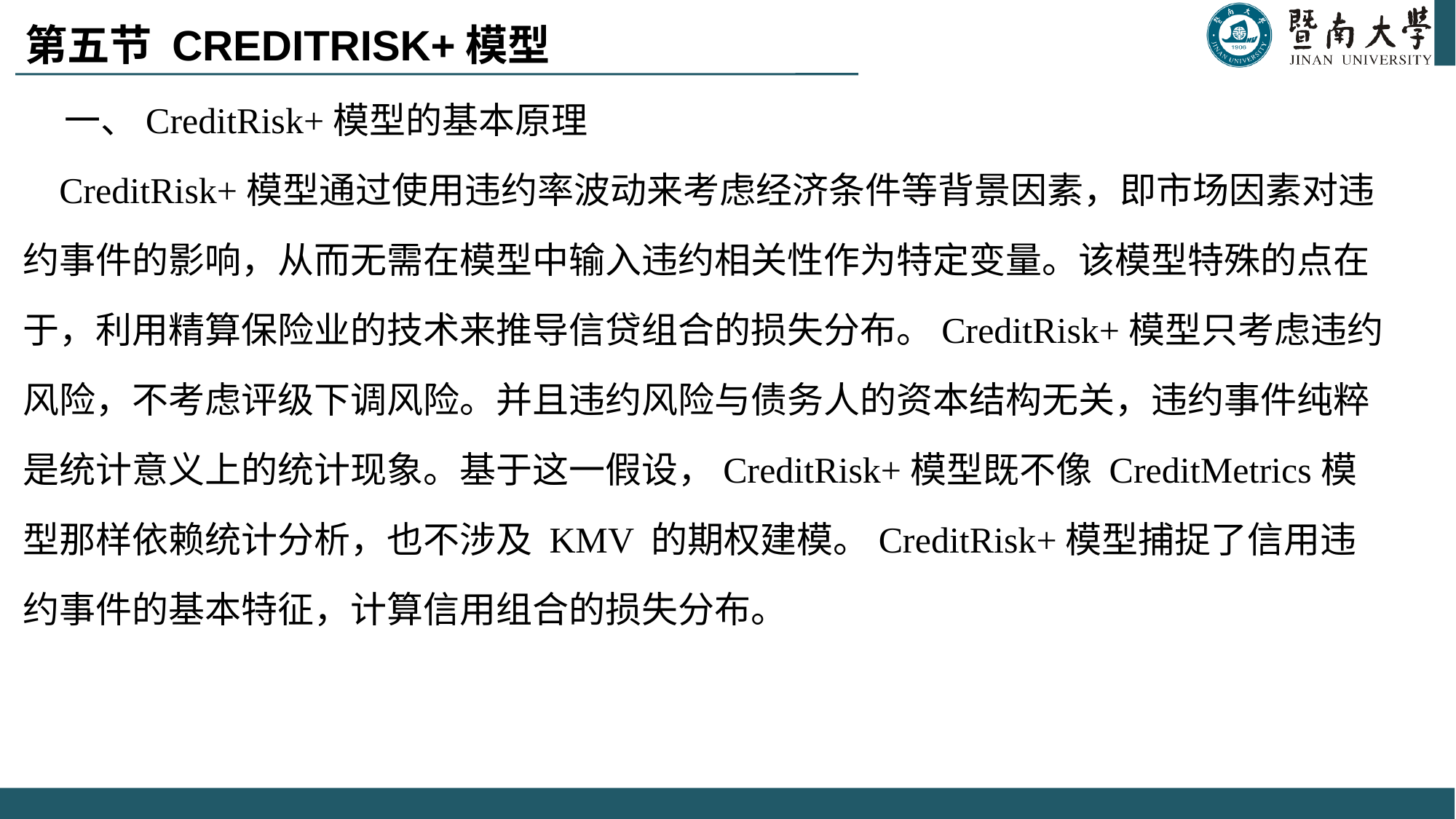

# 第五节 CreditRisk+模型
    一、CreditRisk+模型的基本原理
    CreditRisk+模型通过使用违约率波动来考虑经济条件等背景因素，即市场因素对违约事件的影响，从而无需在模型中输入违约相关性作为特定变量。该模型特殊的点在于，利用精算保险业的技术来推导信贷组合的损失分布。CreditRisk+模型只考虑违约风险，不考虑评级下调风险。并且违约风险与债务人的资本结构无关，违约事件纯粹是统计意义上的统计现象。基于这一假设，CreditRisk+模型既不像 CreditMetrics模型那样依赖统计分析，也不涉及 KMV 的期权建模。CreditRisk+模型捕捉了信用违约事件的基本特征，计算信用组合的损失分布。